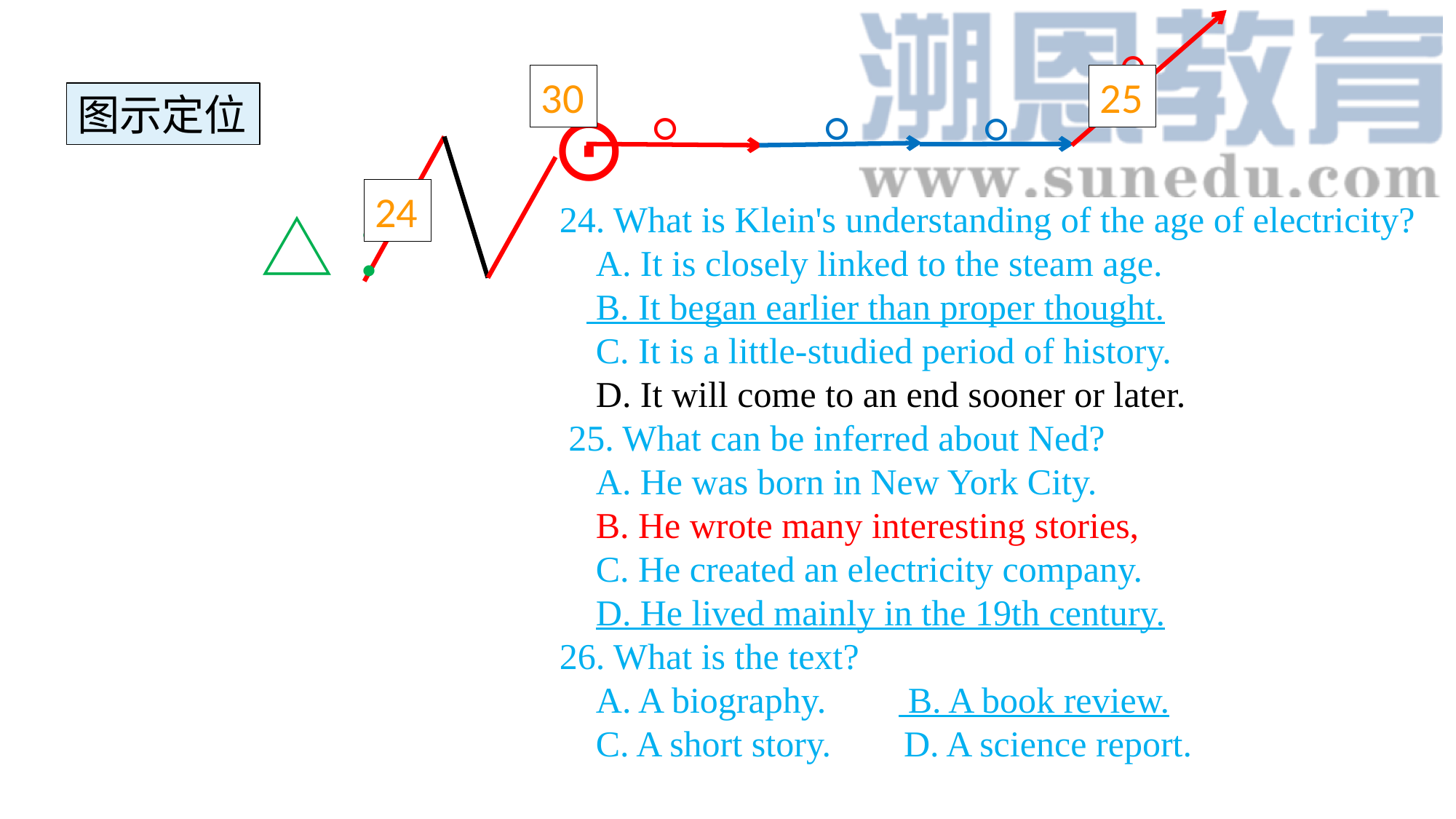

○
30
25
图示定位
⊙
○
○
○
24
24. What is Klein's understanding of the age of electricity?
    A. It is closely linked to the steam age.
    B. It began earlier than proper thought.
    C. It is a little-studied period of history.
    D. It will come to an end sooner or later.
 25. What can be inferred about Ned?
    A. He was born in New York City.
    B. He wrote many interesting stories,
    C. He created an electricity company.
    D. He lived mainly in the 19th century.
26. What is the text?
    A. A biography.         B. A book review.
    C. A short story.        D. A science report.

△：